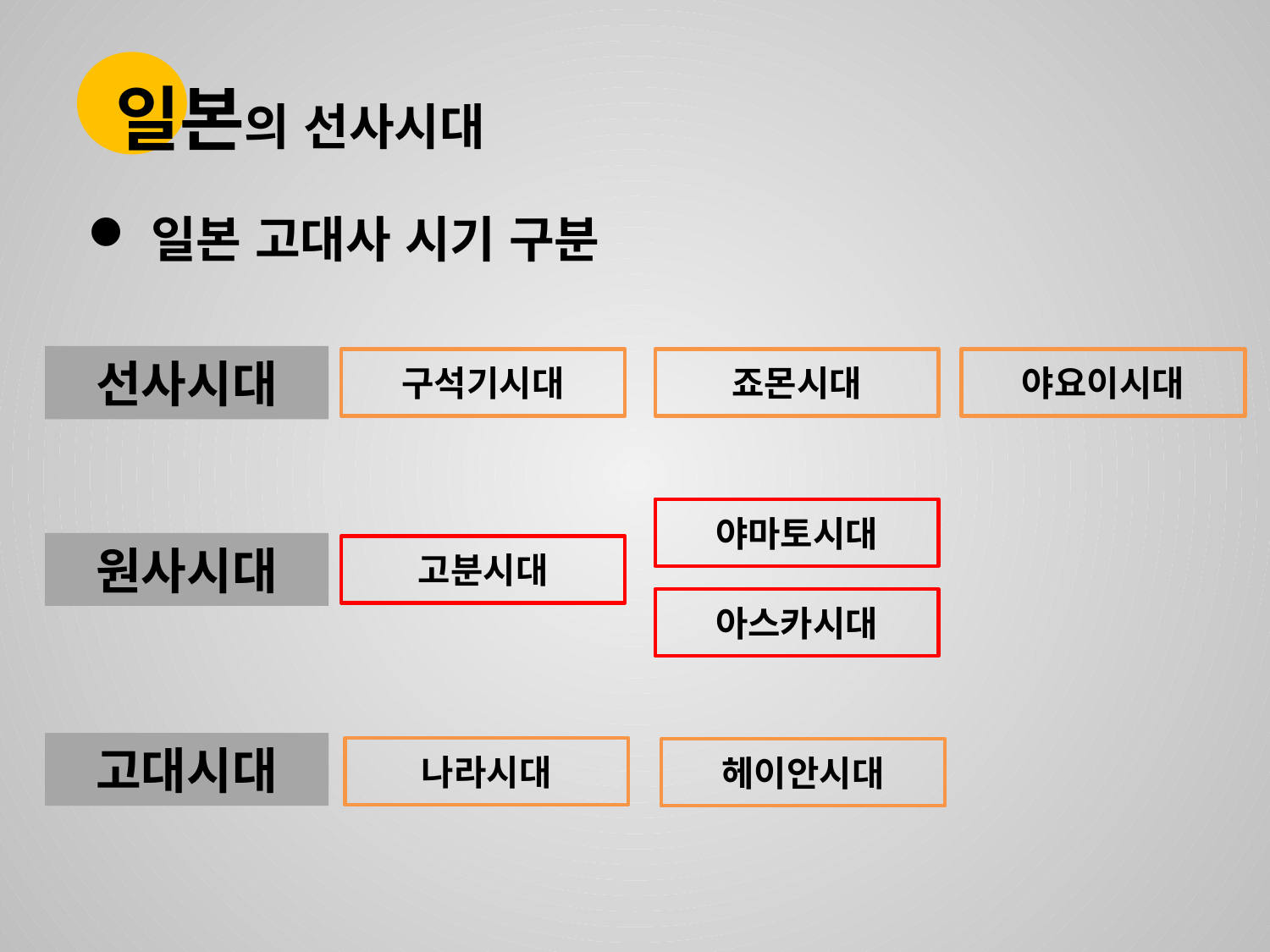

일본의 선사시대
일본 고대사 시기 구분
선사시대
구석기시대
죠몬시대
야요이시대
야마토시대
원사시대
고분시대
아스카시대
고대시대
나라시대
헤이안시대